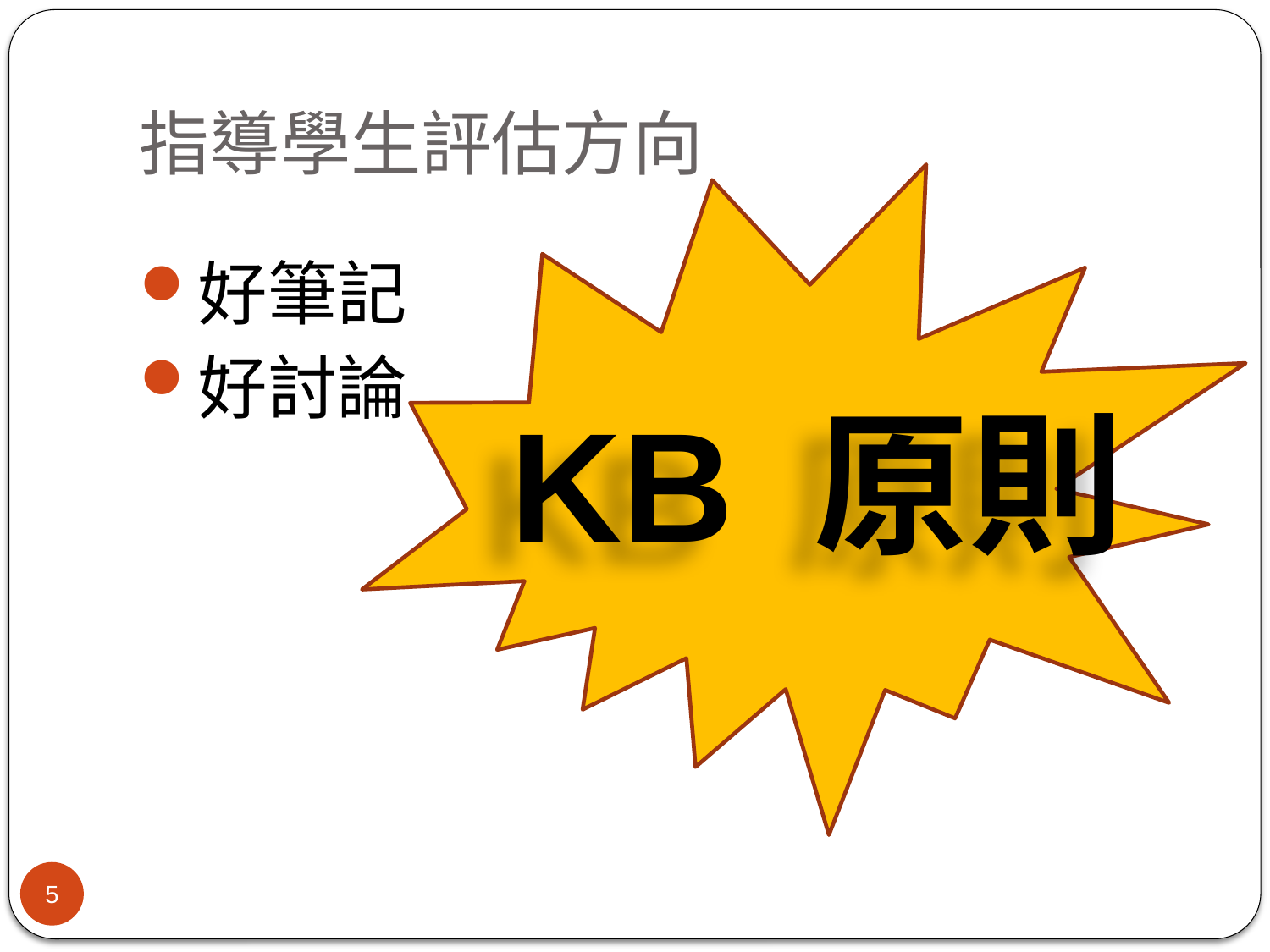

# 指導學生評估方向

好筆記
好討論

KB 原則
5